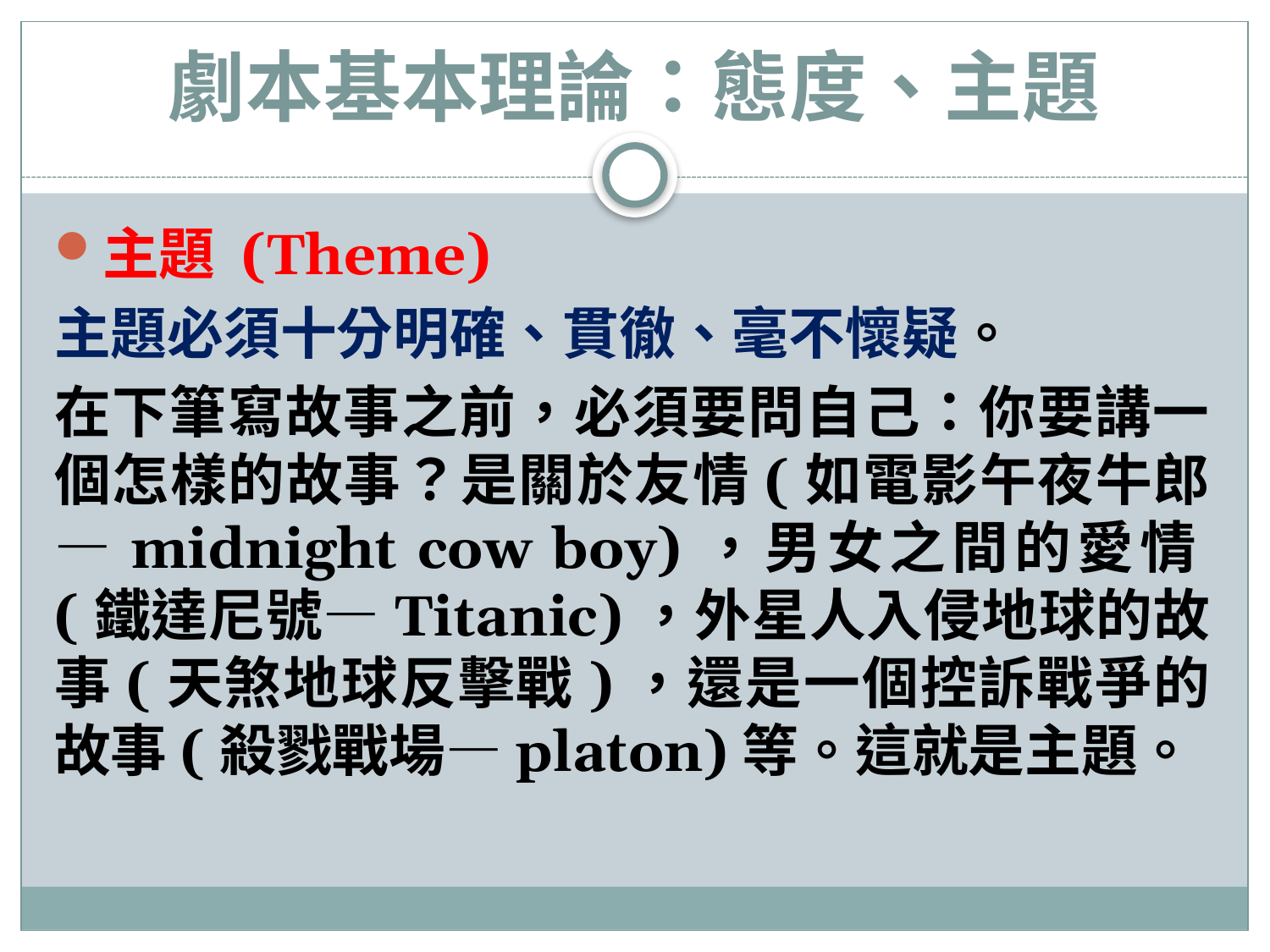

# 劇本基本理論：態度、主題
主題 (Theme)
主題必須十分明確、貫徹、毫不懷疑。
在下筆寫故事之前，必須要問自己：你要講一個怎樣的故事？是關於友情(如電影午夜牛郎—midnight cow boy)，男女之間的愛情(鐵達尼號—Titanic)，外星人入侵地球的故事(天煞地球反擊戰)，還是一個控訴戰爭的故事(殺戮戰場—platon)等。這就是主題。